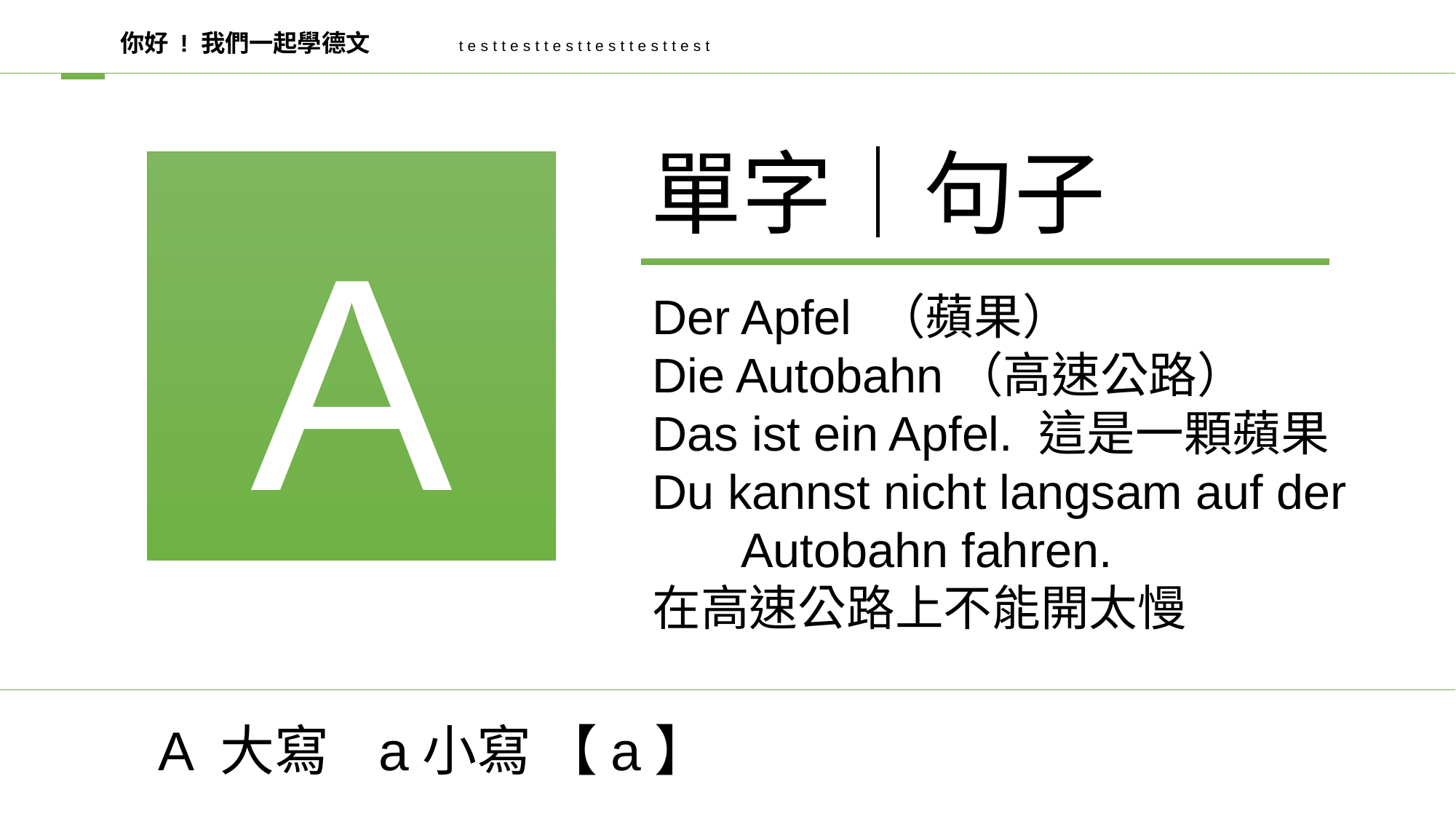

你好 ! 我們一起學德文
testtesttesttesttesttest

單字│句子

A

Der Apfel （蘋果）
Die Autobahn（高速公路）
Das ist ein Apfel. 這是一顆蘋果
Du kannst nicht langsam auf der Autobahn fahren.
在高速公路上不能開太慢

A 大寫   a小寫 【a】